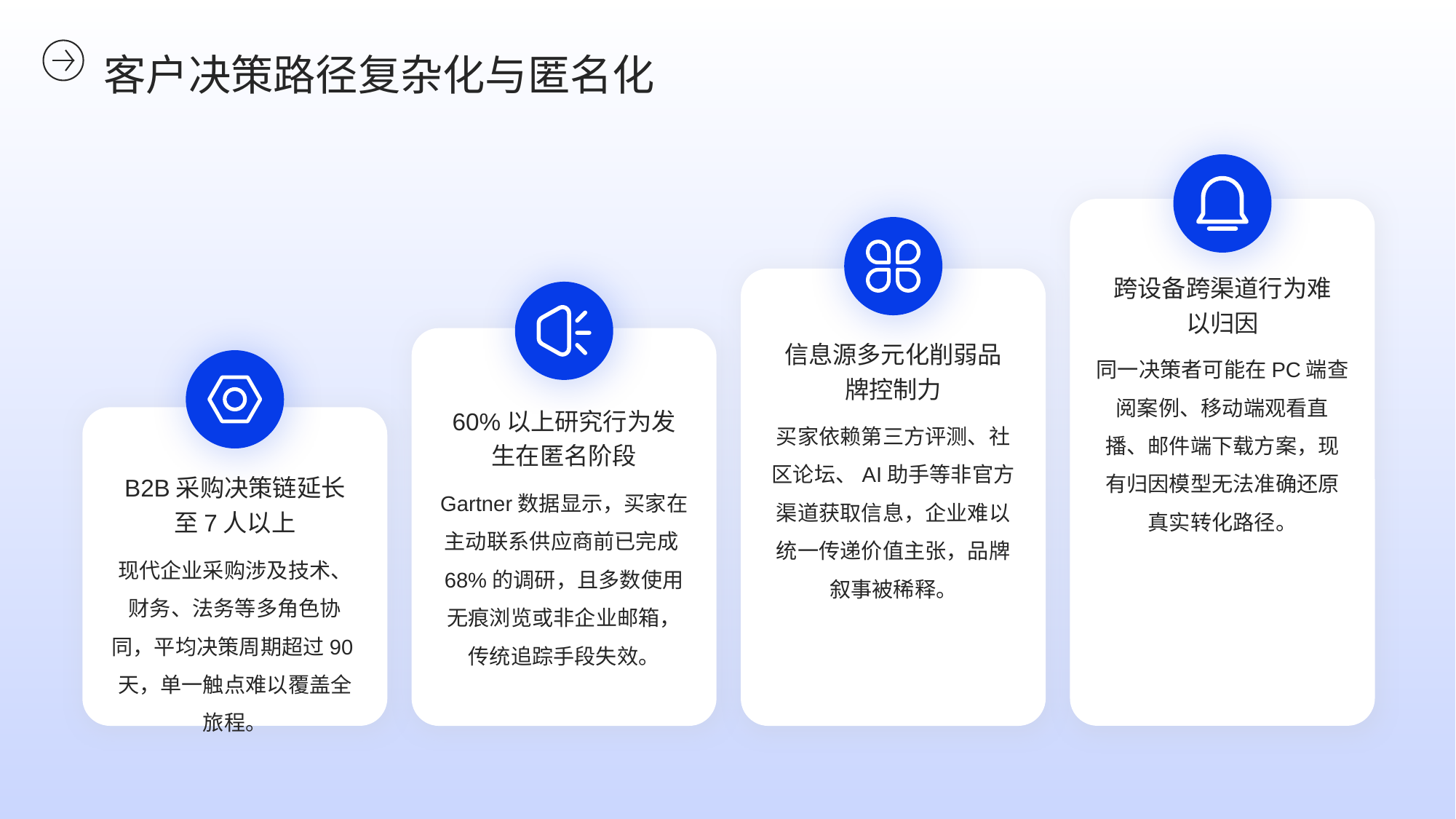

客户决策路径复杂化与匿名化

跨设备跨渠道行为难以归因

信息源多元化削弱品牌控制力

同一决策者可能在PC端查阅案例、移动端观看直播、邮件端下载方案，现有归因模型无法准确还原真实转化路径。

60%以上研究行为发生在匿名阶段

买家依赖第三方评测、社区论坛、AI助手等非官方渠道获取信息，企业难以统一传递价值主张，品牌叙事被稀释。
B2B采购决策链延长至7人以上
Gartner数据显示，买家在主动联系供应商前已完成68%的调研，且多数使用无痕浏览或非企业邮箱，传统追踪手段失效。
现代企业采购涉及技术、财务、法务等多角色协同，平均决策周期超过90天，单一触点难以覆盖全旅程。